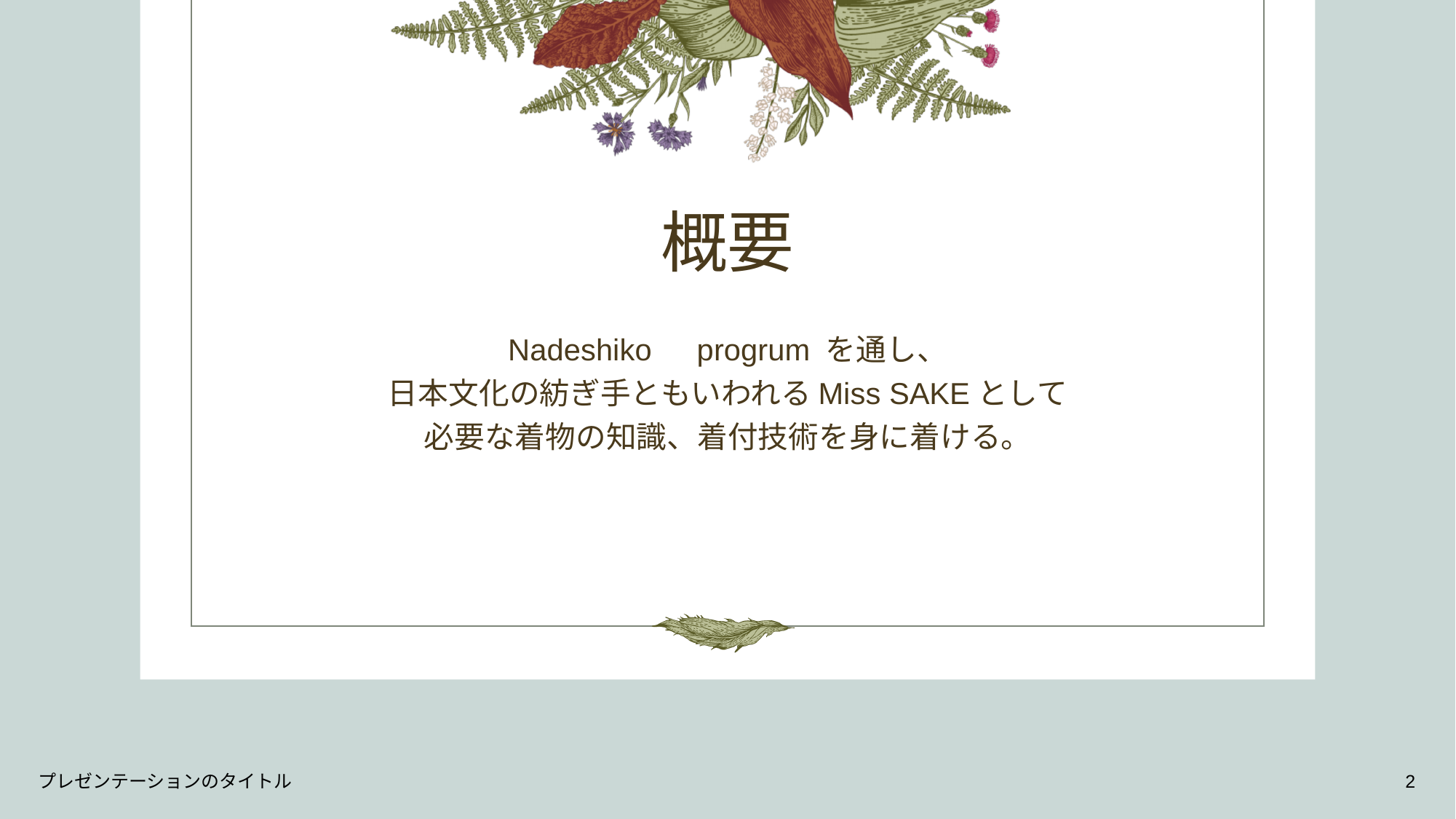

# 概要
Nadeshiko　progrum を通し、
日本文化の紡ぎ手ともいわれるMiss SAKEとして
必要な着物の知識、着付技術を身に着ける。
プレゼンテーションのタイトル
2